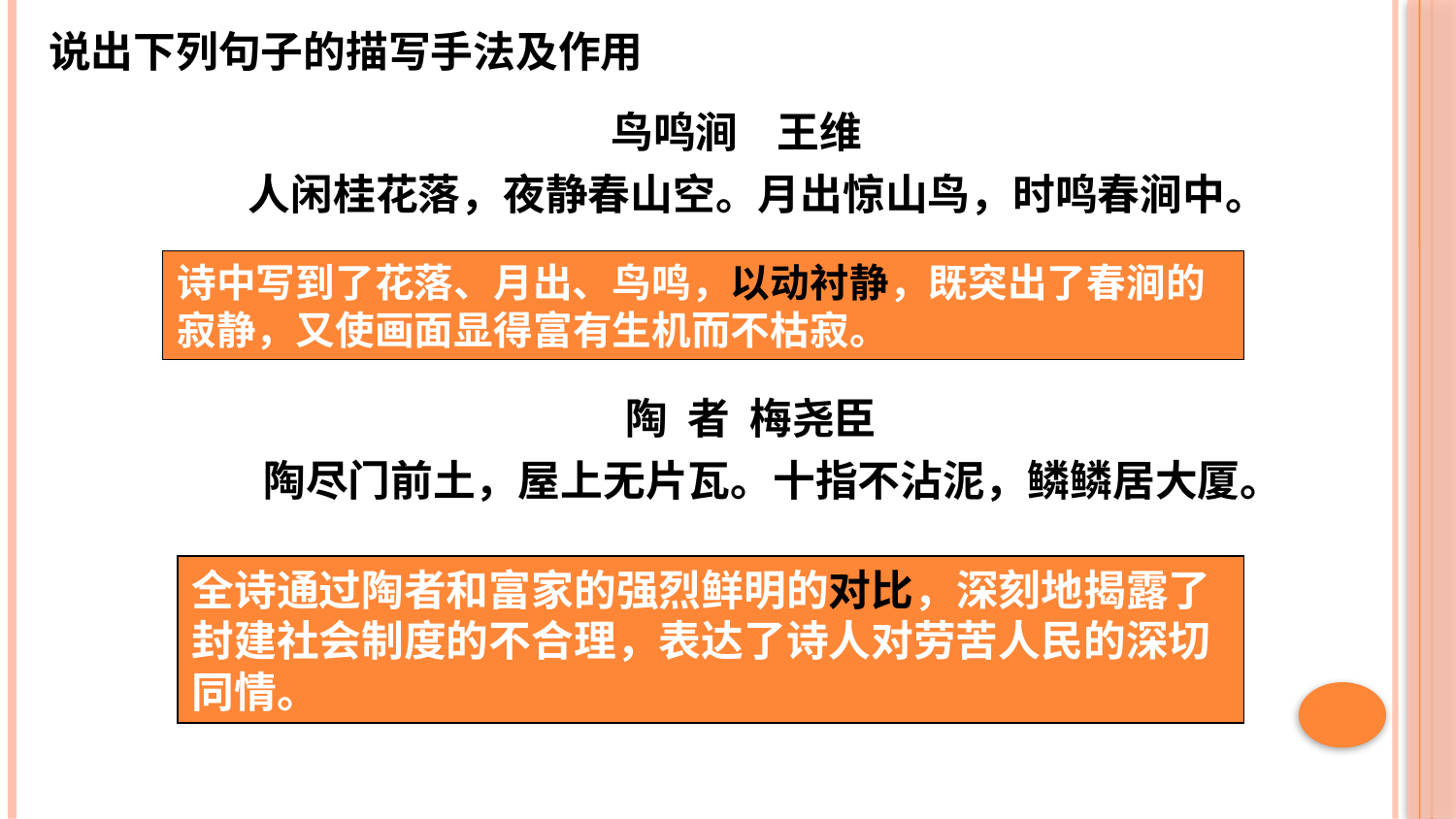

说出下列句子的描写手法及作用
鸟鸣涧    王维
人闲桂花落，夜静春山空。月出惊山鸟，时鸣春涧中。
诗中写到了花落、月出、鸟鸣，以动衬静，既突出了春涧的寂静，又使画面显得富有生机而不枯寂。
陶  者  梅尧臣
陶尽门前土，屋上无片瓦。十指不沾泥，鳞鳞居大厦。
全诗通过陶者和富家的强烈鲜明的对比，深刻地揭露了封建社会制度的不合理，表达了诗人对劳苦人民的深切同情。